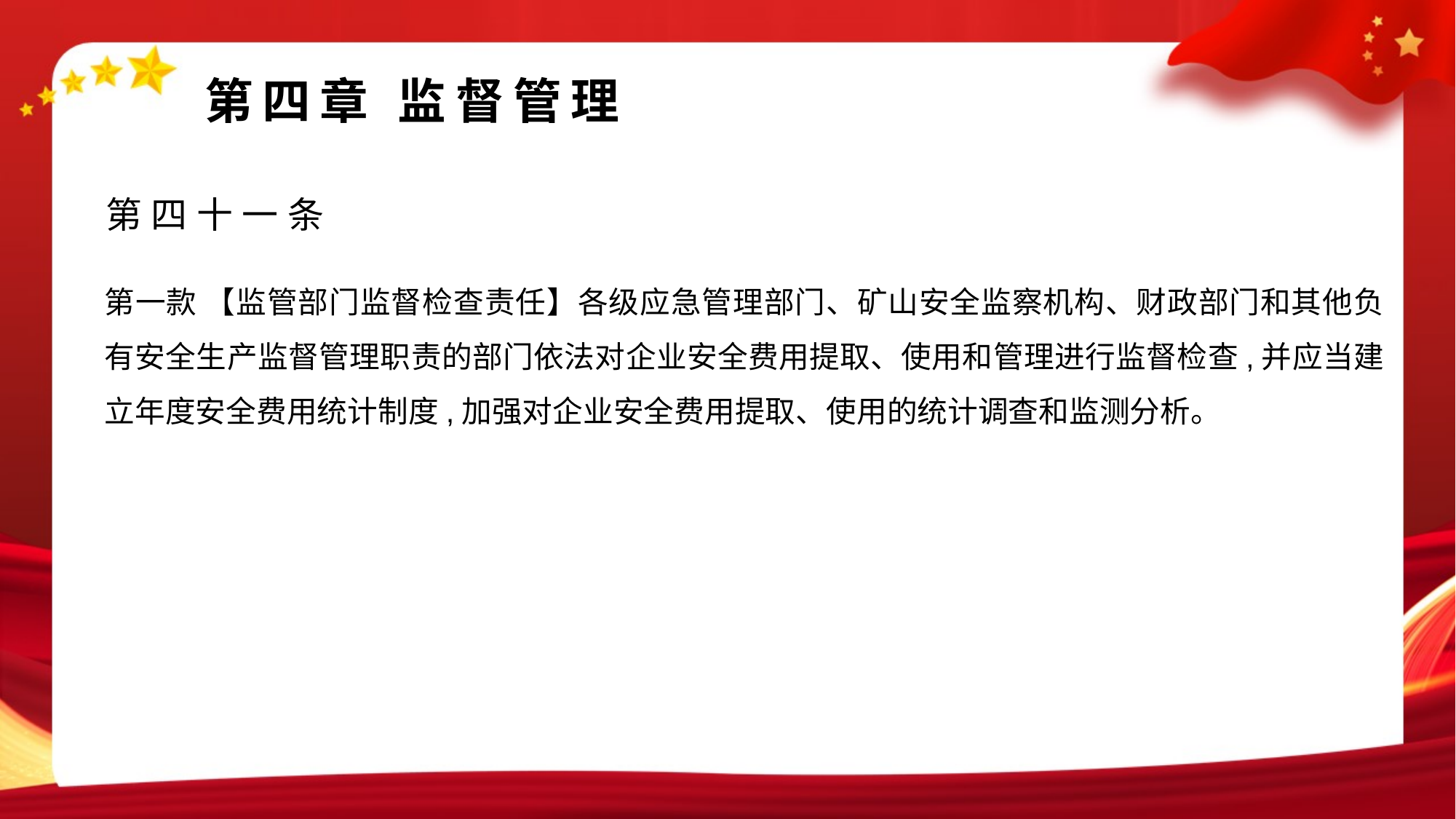

#
第四章 监督管理
第四十一条
第一款 【监管部门监督检查责任】各级应急管理部门、矿山安全监察机构、财政部门和其他负有安全生产监督管理职责的部门依法对企业安全费用提取、使用和管理进行监督检查,并应当建立年度安全费用统计制度,加强对企业安全费用提取、使用的统计调查和监测分析。